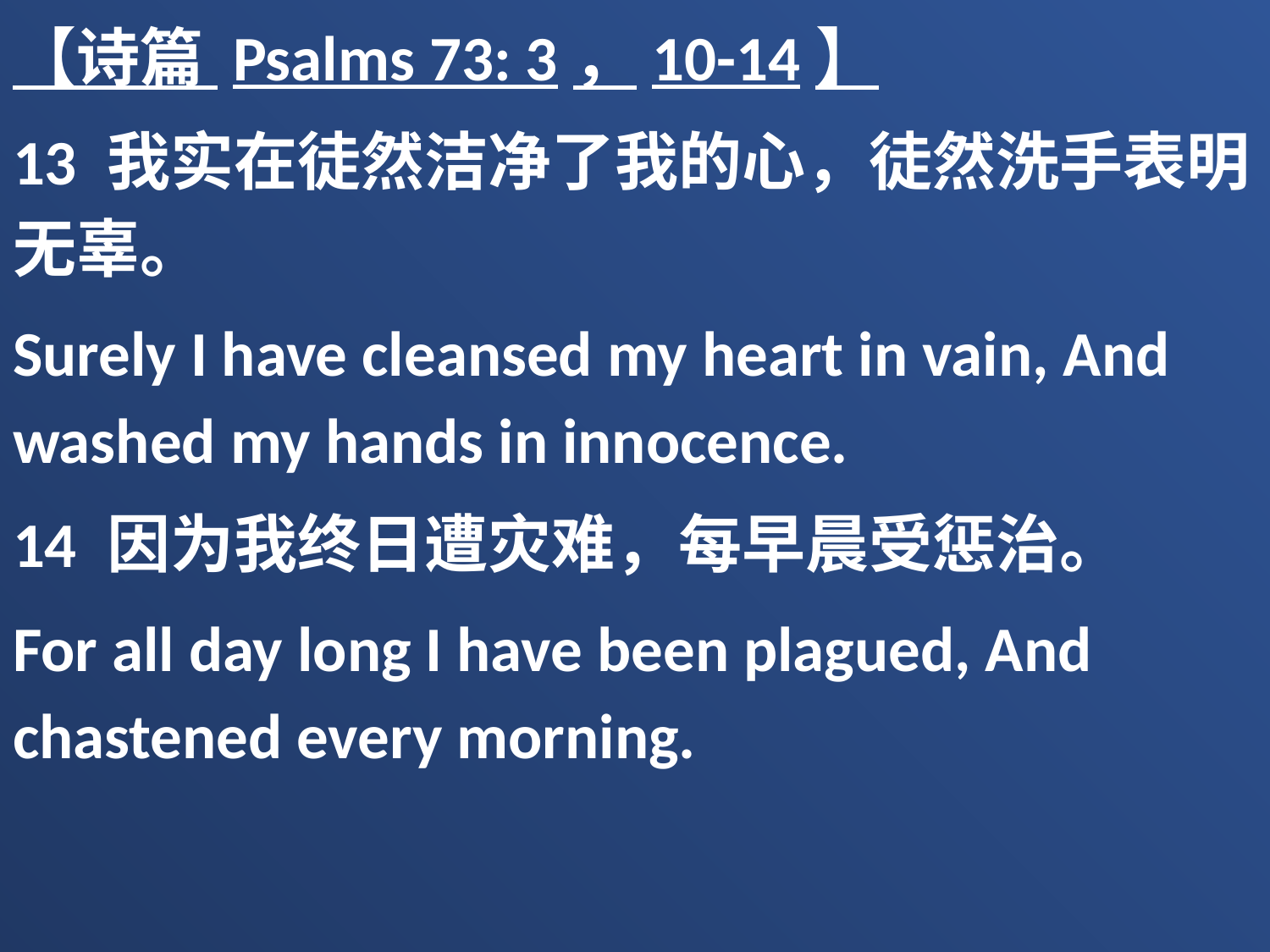

【诗篇 Psalms 73: 3，10-14】
13 我实在徒然洁净了我的心，徒然洗手表明无辜。
Surely I have cleansed my heart in vain, And washed my hands in innocence.
14 因为我终日遭灾难，每早晨受惩治。
For all day long I have been plagued, And chastened every morning.